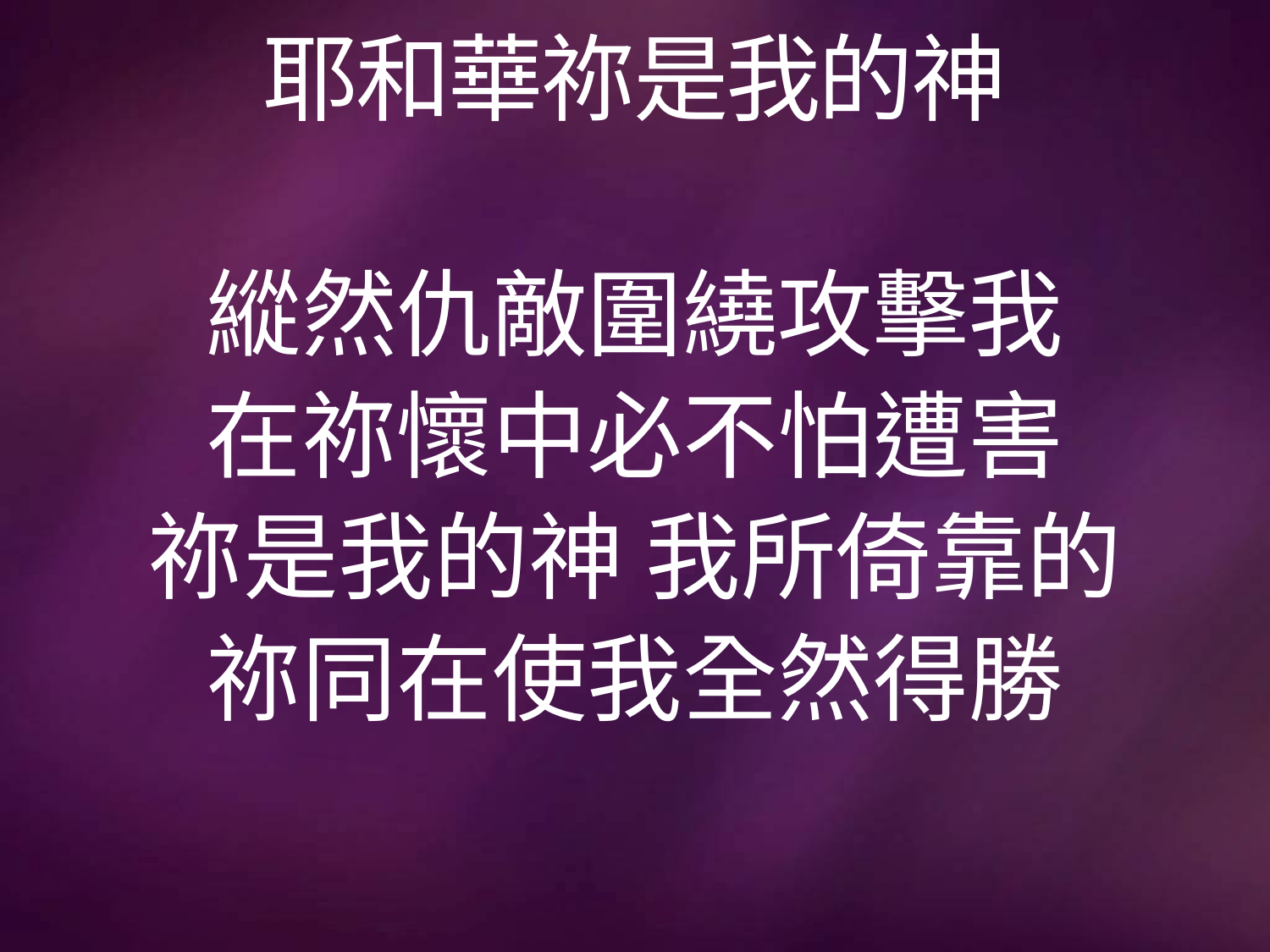

# 耶和華祢是我的神
縱然仇敵圍繞攻擊我
在祢懷中必不怕遭害
祢是我的神 我所倚靠的
祢同在使我全然得勝